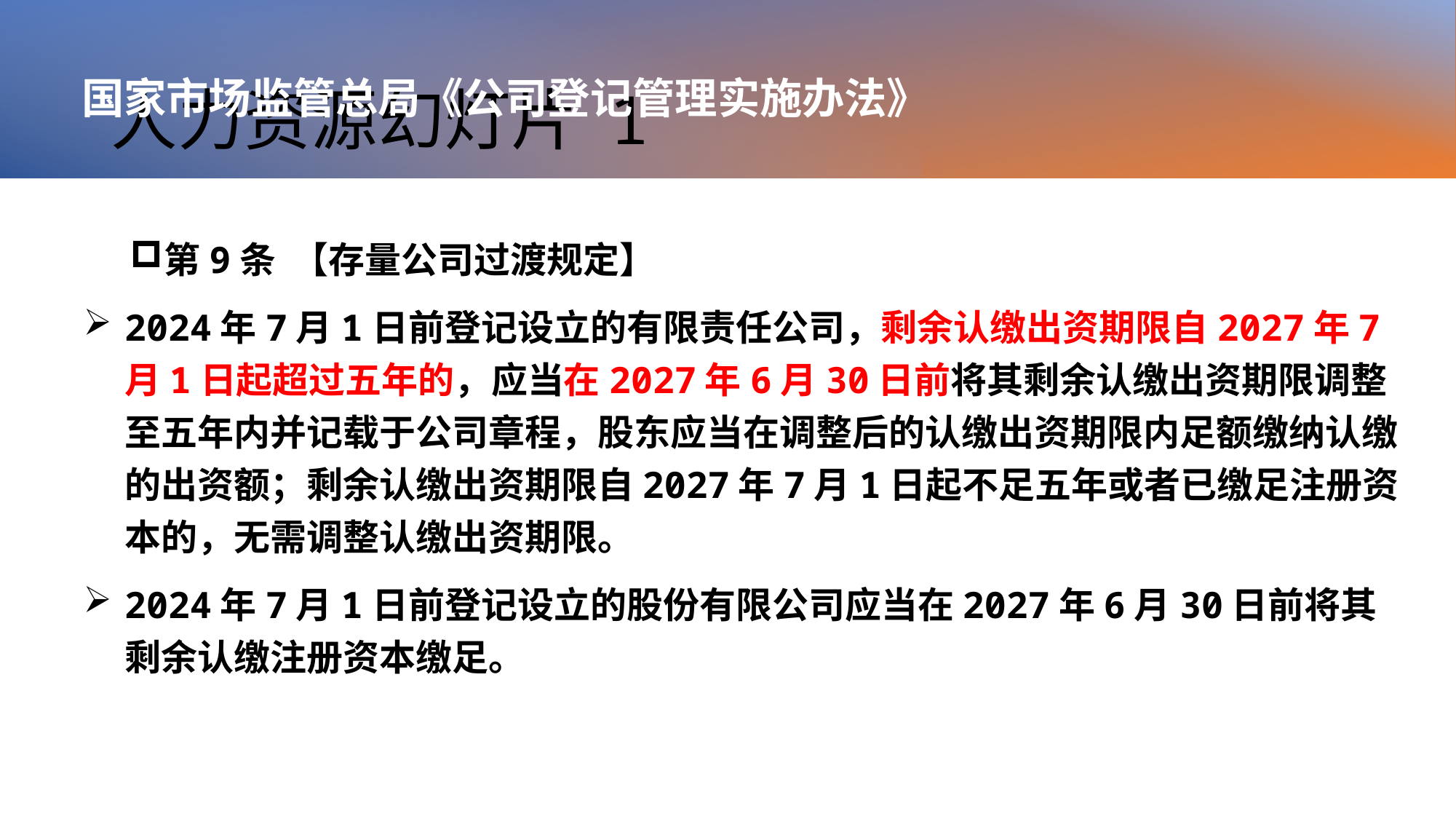

# 人力资源幻灯片 1
国家市场监管总局《公司登记管理实施办法》
第9条  【存量公司过渡规定】
2024年7月1日前登记设立的有限责任公司，剩余认缴出资期限自2027年7月1日起超过五年的，应当在2027年6月30日前将其剩余认缴出资期限调整至五年内并记载于公司章程，股东应当在调整后的认缴出资期限内足额缴纳认缴的出资额；剩余认缴出资期限自2027年7月1日起不足五年或者已缴足注册资本的，无需调整认缴出资期限。
2024年7月1日前登记设立的股份有限公司应当在2027年6月30日前将其剩余认缴注册资本缴足。